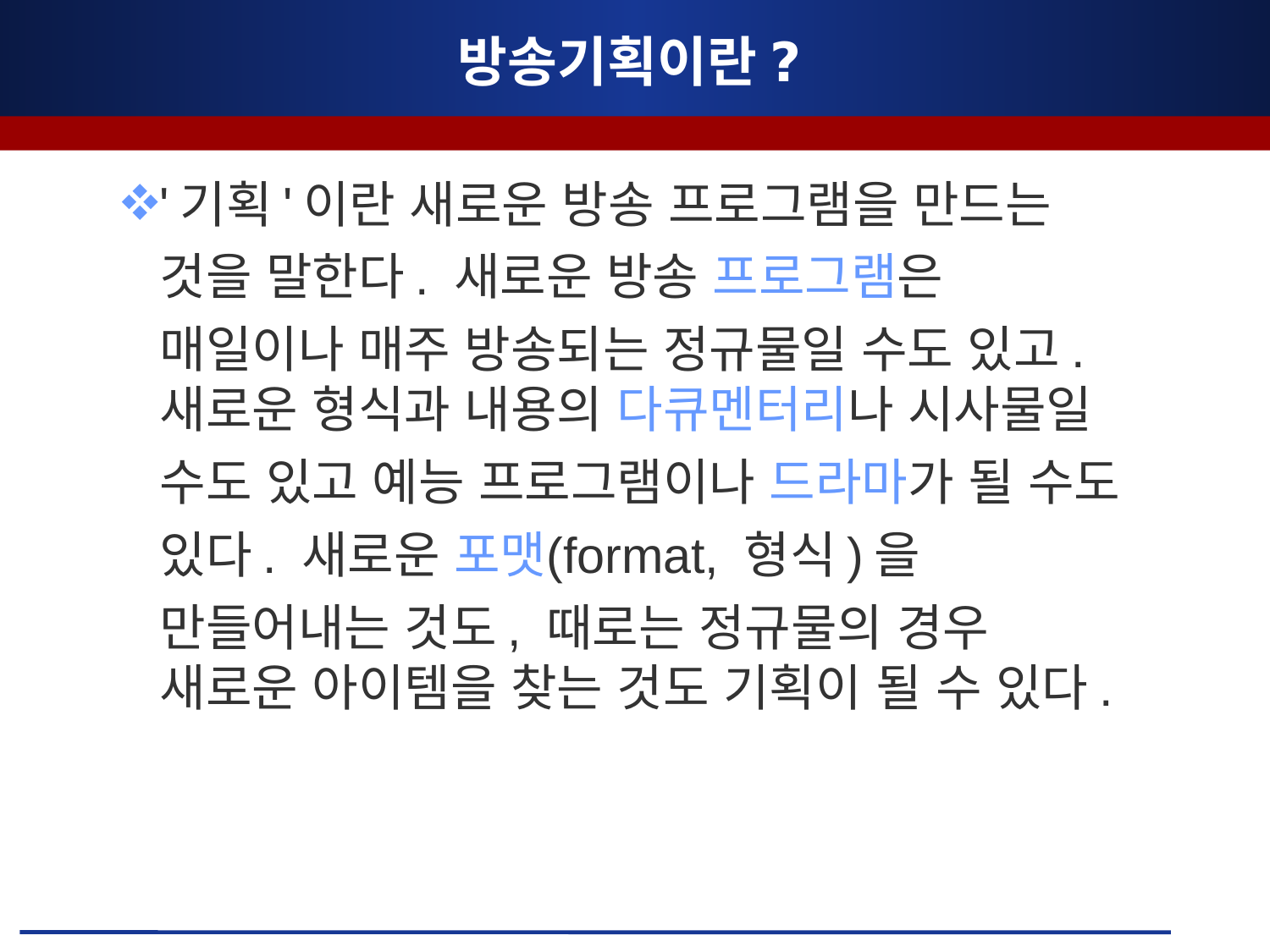

# 방송기획이란?
'기획'이란 새로운 방송 프로그램을 만드는 것을 말한다. 새로운 방송 프로그램은 매일이나 매주 방송되는 정규물일 수도 있고. 새로운 형식과 내용의 다큐멘터리나 시사물일 수도 있고 예능 프로그램이나 드라마가 될 수도 있다. 새로운 포맷(format, 형식)을 만들어내는 것도, 때로는 정규물의 경우 새로운 아이템을 찾는 것도 기획이 될 수 있다.